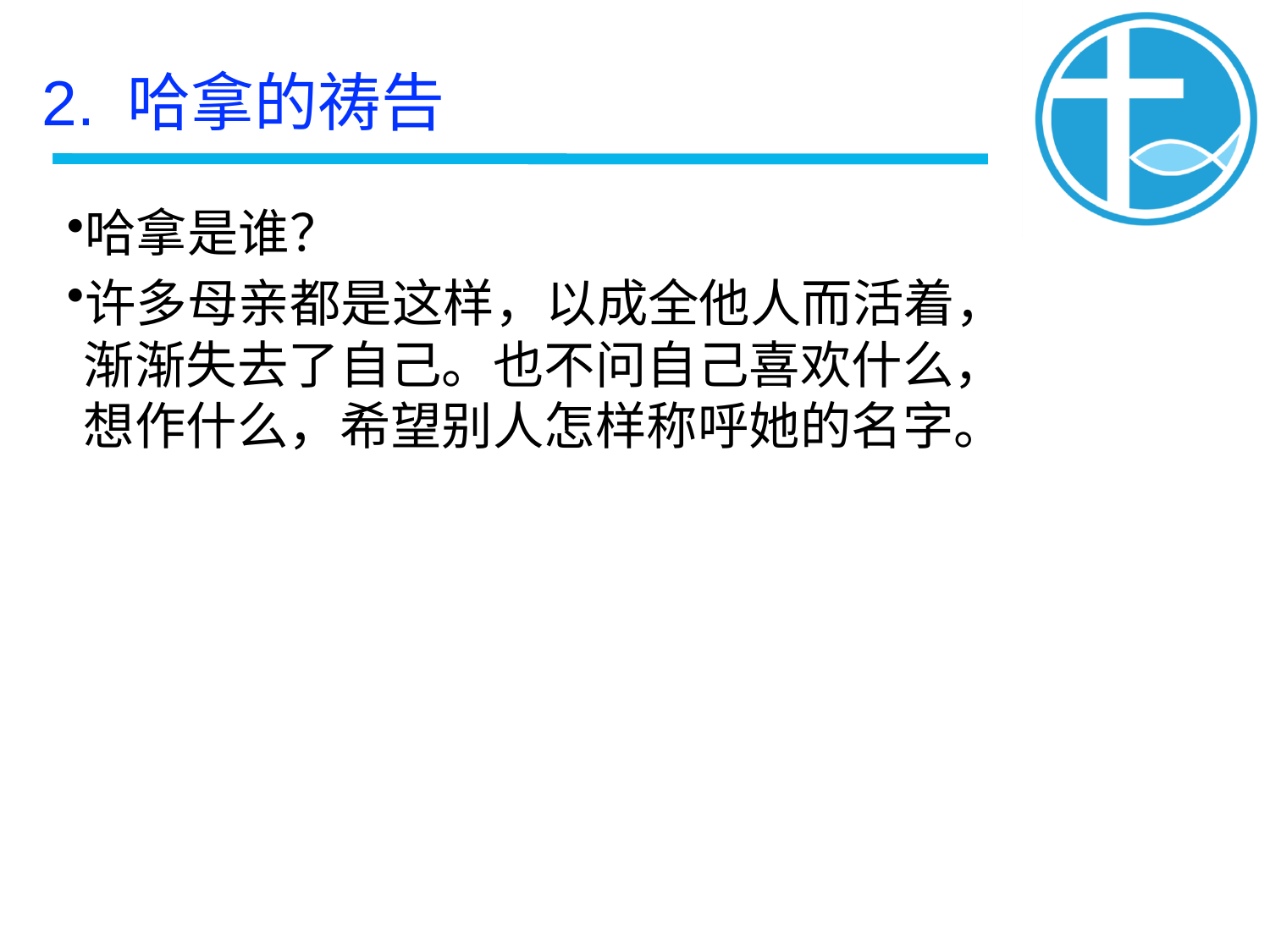

2. 哈拿的祷告
哈拿是谁？
许多母亲都是这样，以成全他人而活着，渐渐失去了自己。也不问自己喜欢什么，想作什么，希望别人怎样称呼她的名字。